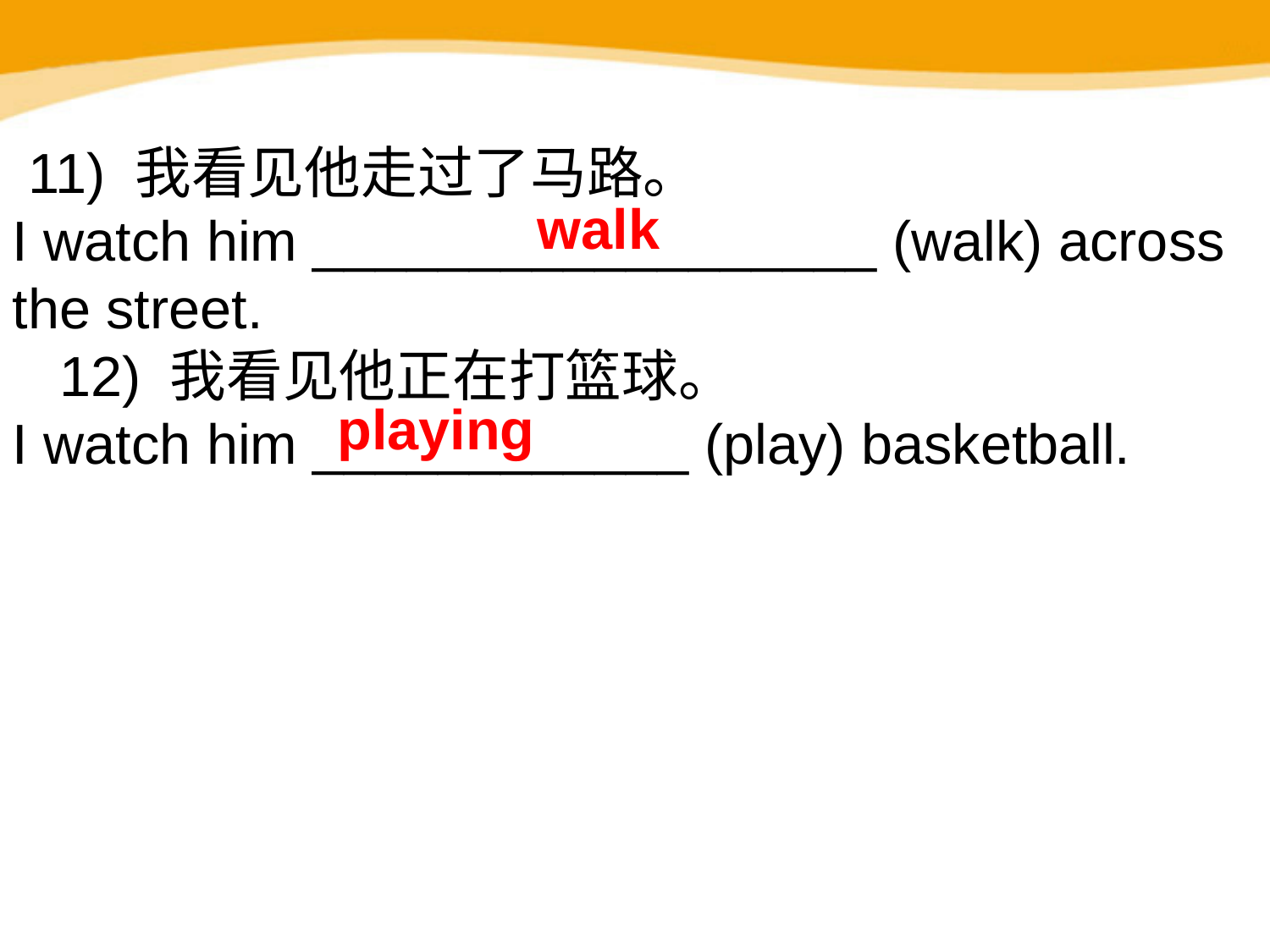

11) 我看见他走过了马路。
I watch him __________________ (walk) across the street.
   12) 我看见他正在打篮球。
I watch him ____________ (play) basketball.
walk
playing